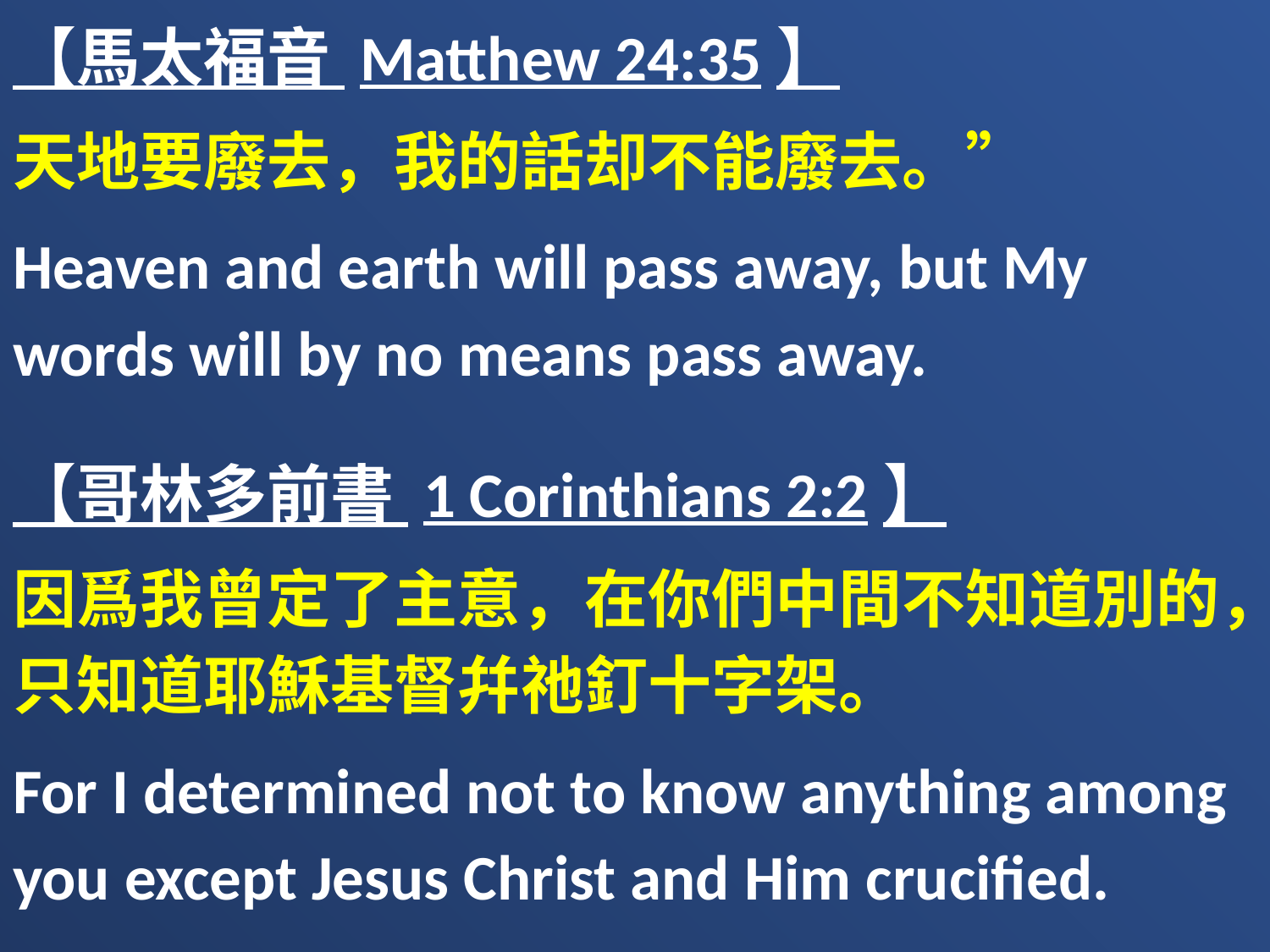

【馬太福音 Matthew 24:35】
天地要廢去，我的話却不能廢去。”
Heaven and earth will pass away, but My words will by no means pass away.

【哥林多前書 1 Corinthians 2:2】
因爲我曾定了主意，在你們中間不知道別的，只知道耶穌基督幷祂釘十字架。
For I determined not to know anything among you except Jesus Christ and Him crucified.